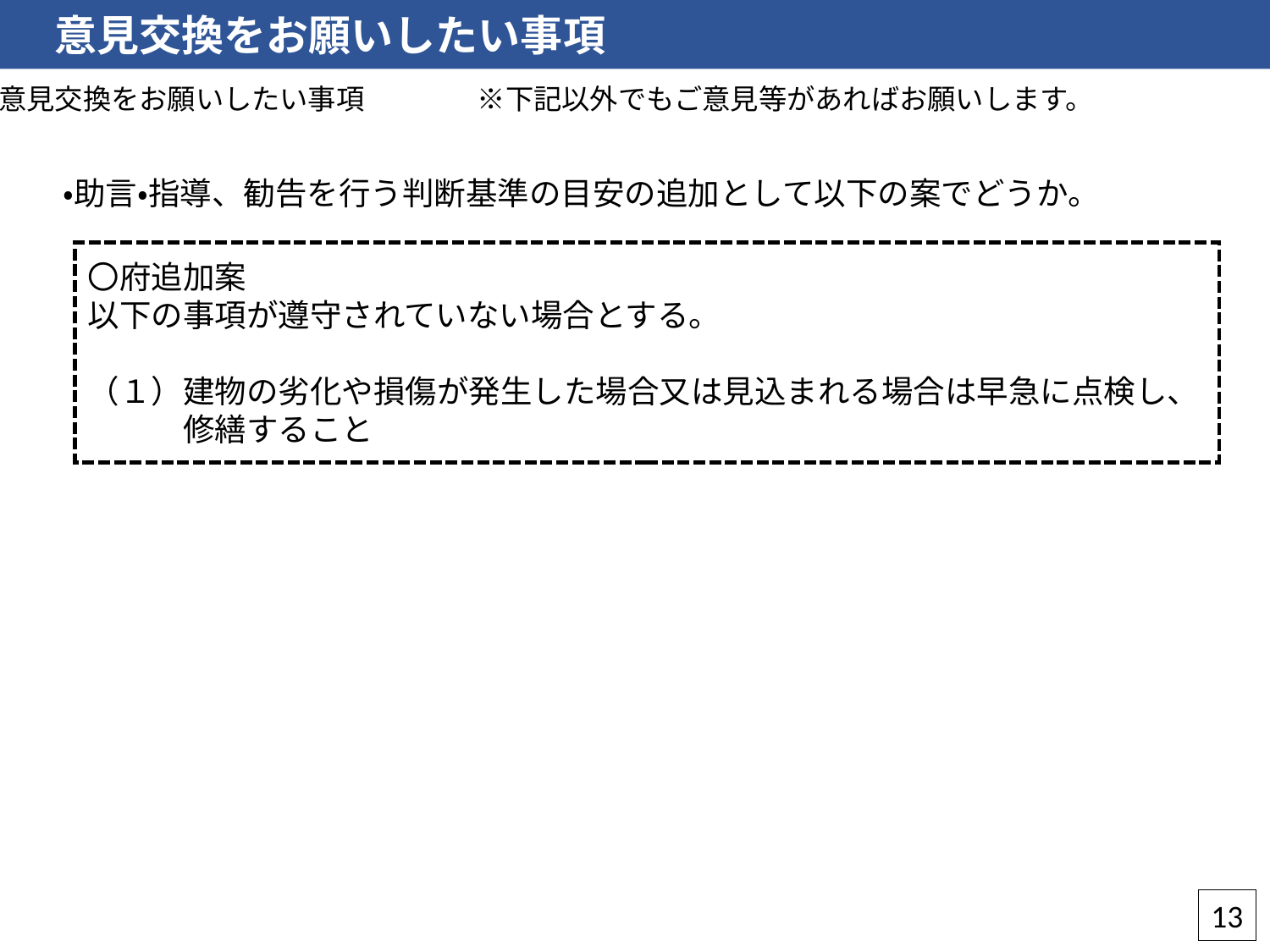

意見交換をお願いしたい事項
○意見交換をお願いしたい事項　　　　※下記以外でもご意見等があればお願いします。

・助言・指導、勧告を行う判断基準の目安の追加として以下の案でどうか。

〇府追加案
以下の事項が遵守されていない場合とする。

（１）建物の劣化や損傷が発生した場合又は見込まれる場合は早急に点検し、
　　　修繕すること
13